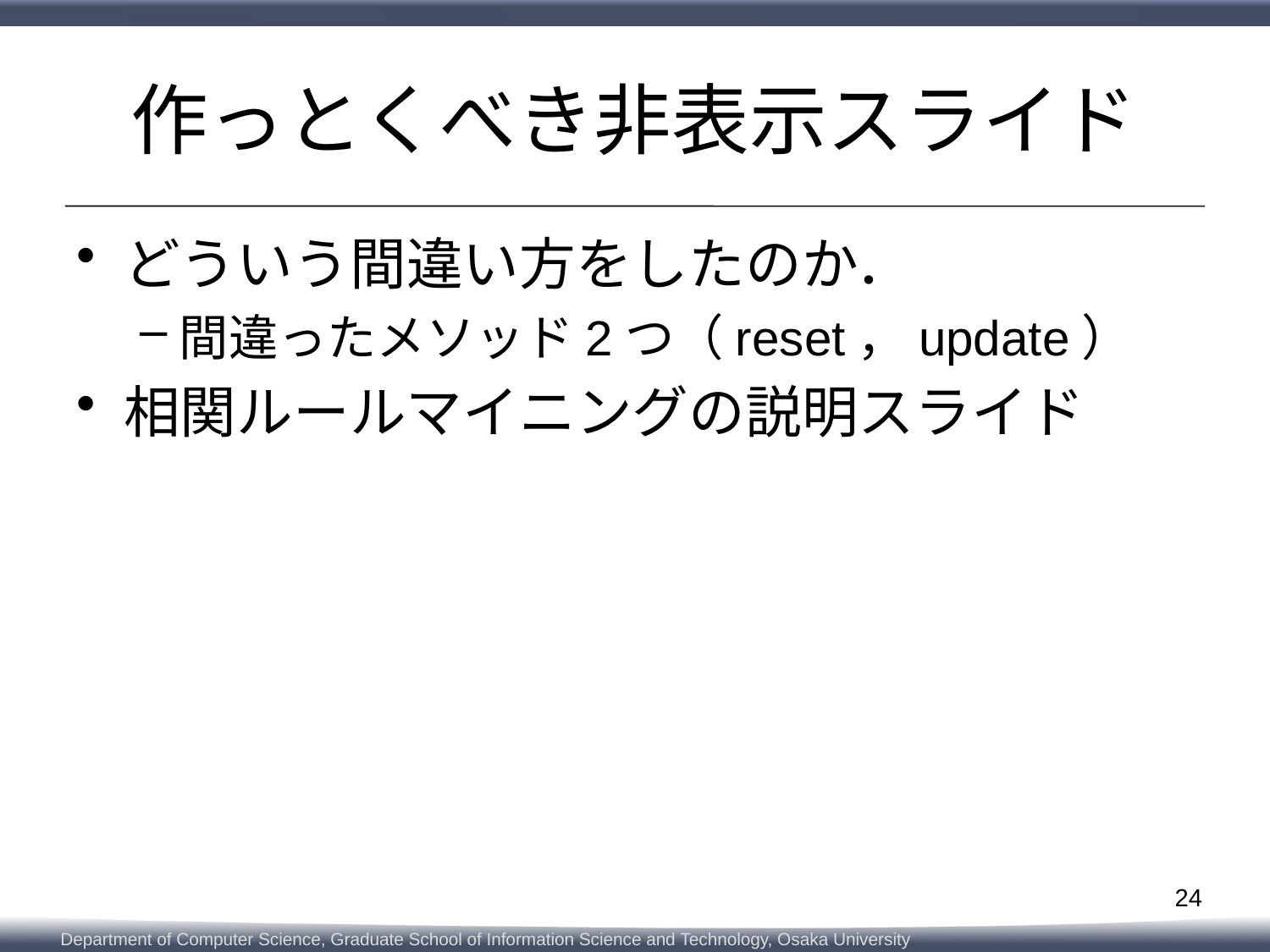

# 作っとくべき非表示スライド
どういう間違い方をしたのか．
間違ったメソッド2つ（reset，update）
相関ルールマイニングの説明スライド

24